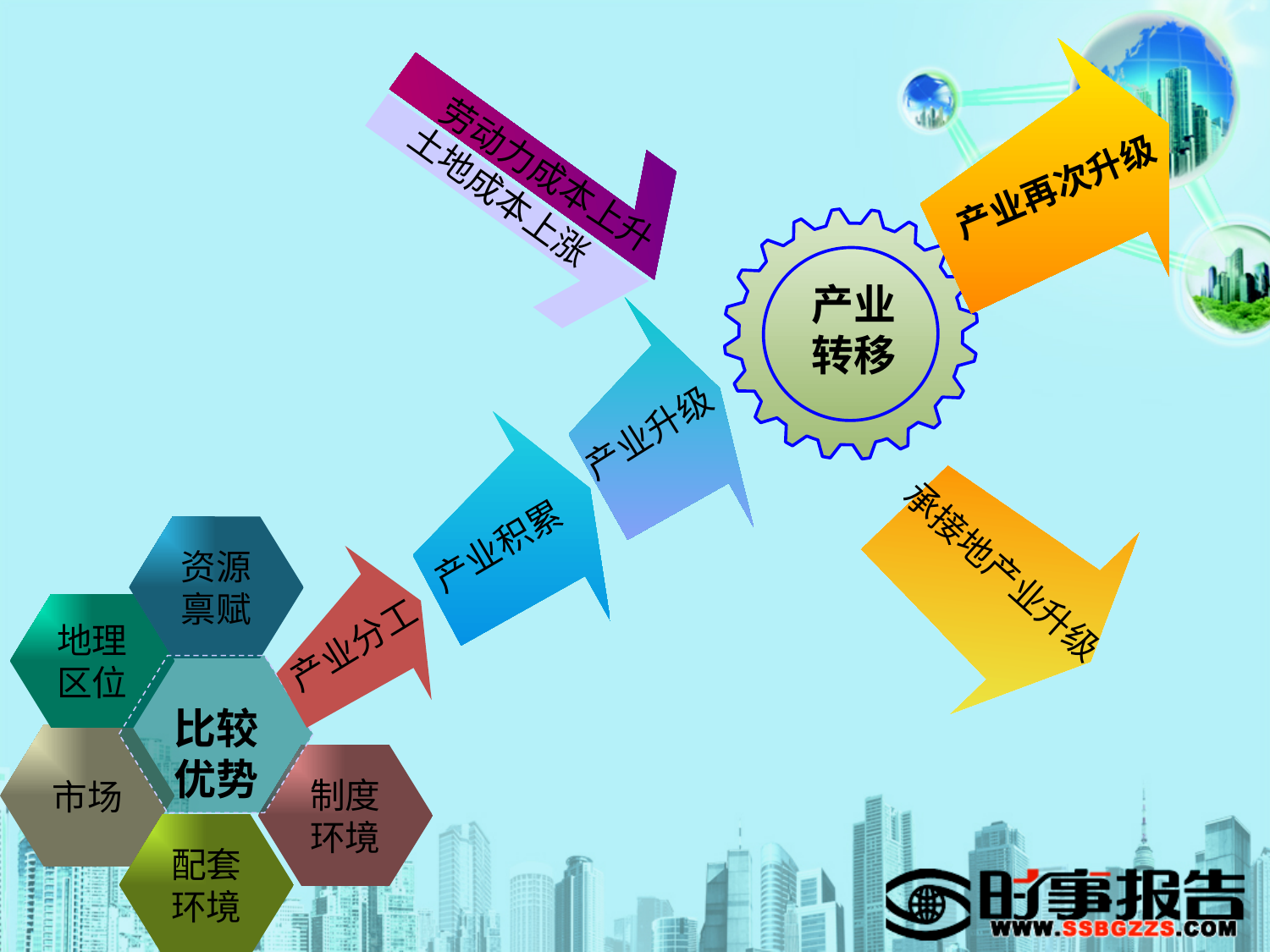

产业再次升级
土地成本上涨

劳动力成本上升

产业转移

产业升级

产业积累

承接地产业升级
资源
禀赋

产业分工
地理
区位

比较
优势
市场
制度
环境
配套
环境